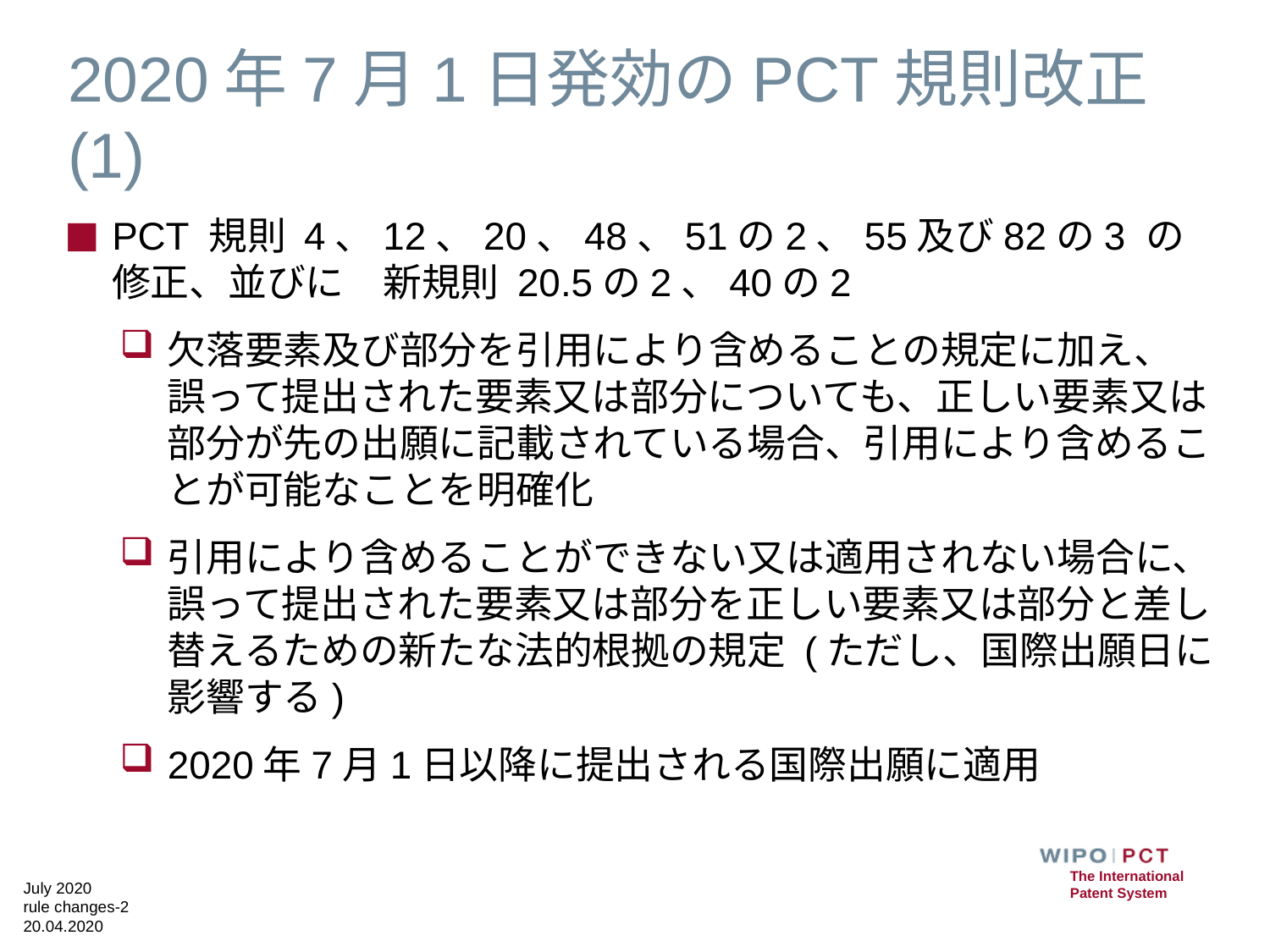

# 2020年7月1日発効のPCT規則改正 (1)
PCT 規則 4、12、20、48、51の2、55及び82の3 の修正、並びに　新規則 20.5の2、40の2
欠落要素及び部分を引用により含めることの規定に加え、誤って提出された要素又は部分についても、正しい要素又は部分が先の出願に記載されている場合、引用により含めることが可能なことを明確化
引用により含めることができない又は適用されない場合に、誤って提出された要素又は部分を正しい要素又は部分と差し替えるための新たな法的根拠の規定 (ただし、国際出願日に影響する)
2020年7月1日以降に提出される国際出願に適用